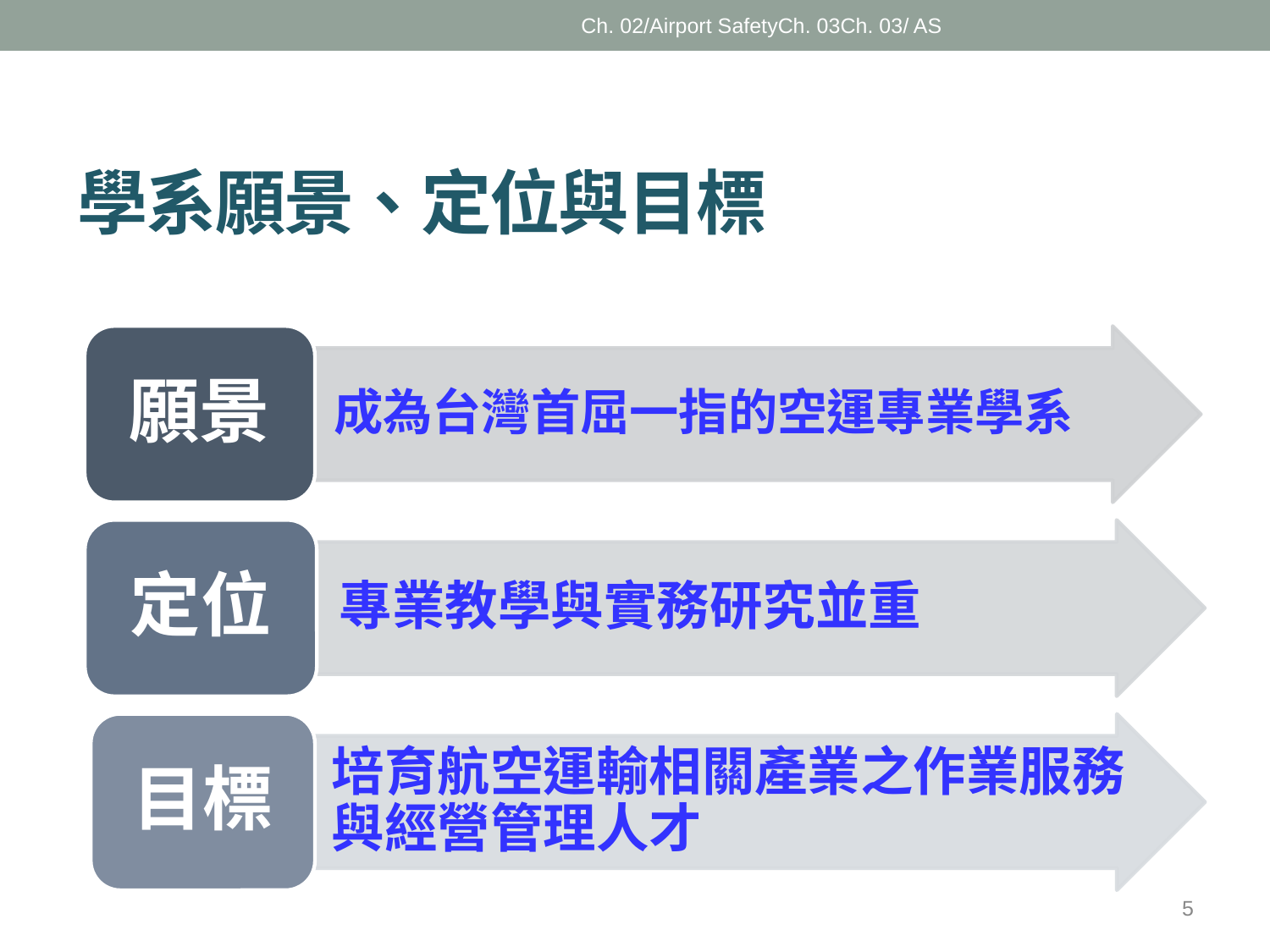

Ch. 02/Airport SafetyCh. 03Ch. 03/ AS
學系願景、定位與目標
成為台灣首屈一指的空運專業學系
願景
專業教學與實務研究並重
定位
培育航空運輸相關產業之作業服務與經營管理人才
目標

5